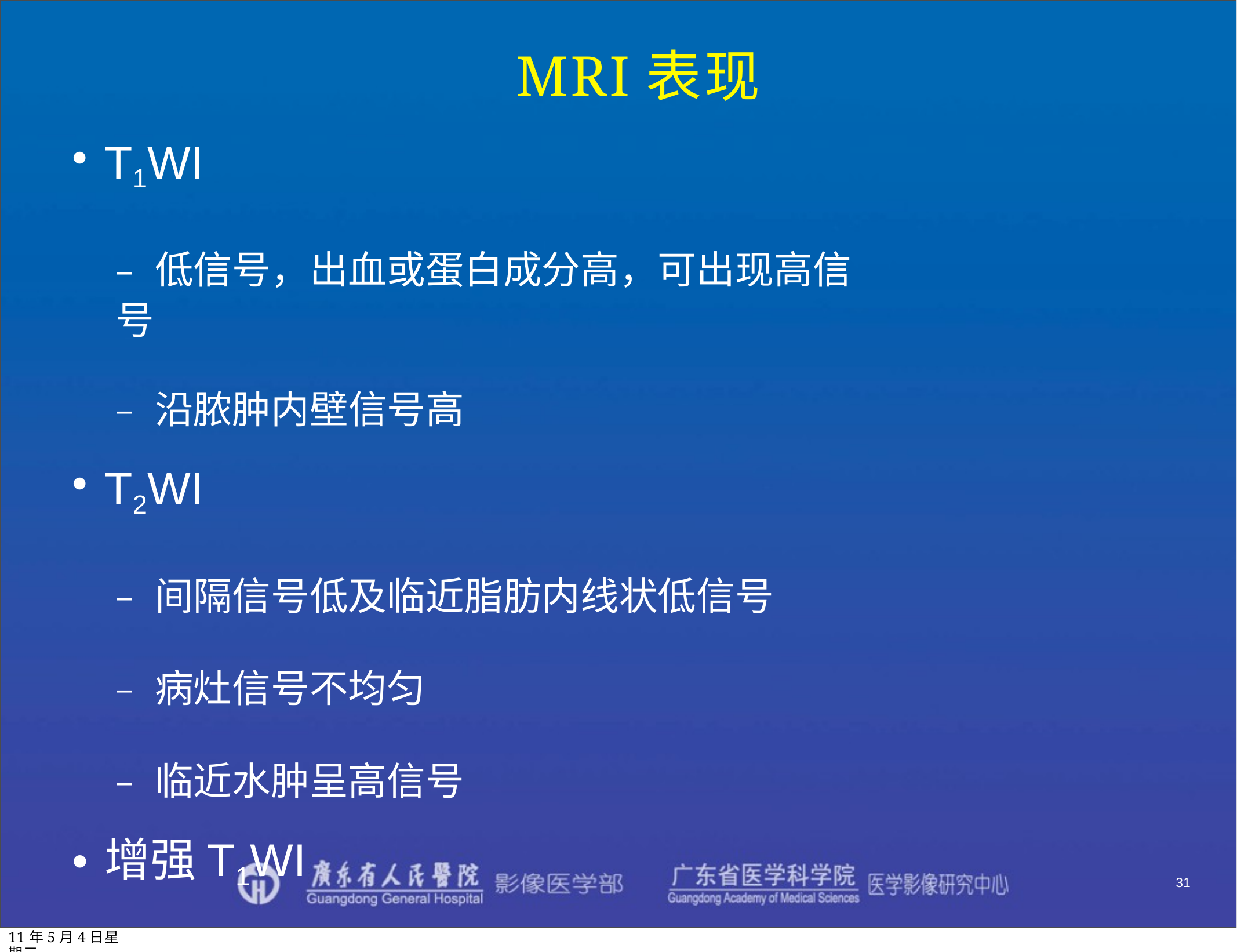

# MRI表现
T1WI
– 低信号，出血或蛋白成分高，可出现高信号
– 沿脓肿内壁信号高
T2WI
– 间隔信号低及临近脂肪内线状低信号
– 病灶信号不均匀
– 临近水肿呈高信号
增强T1WI
– 间隔、囊壁及脂肪内条索强化
31
11年5月4日星期三